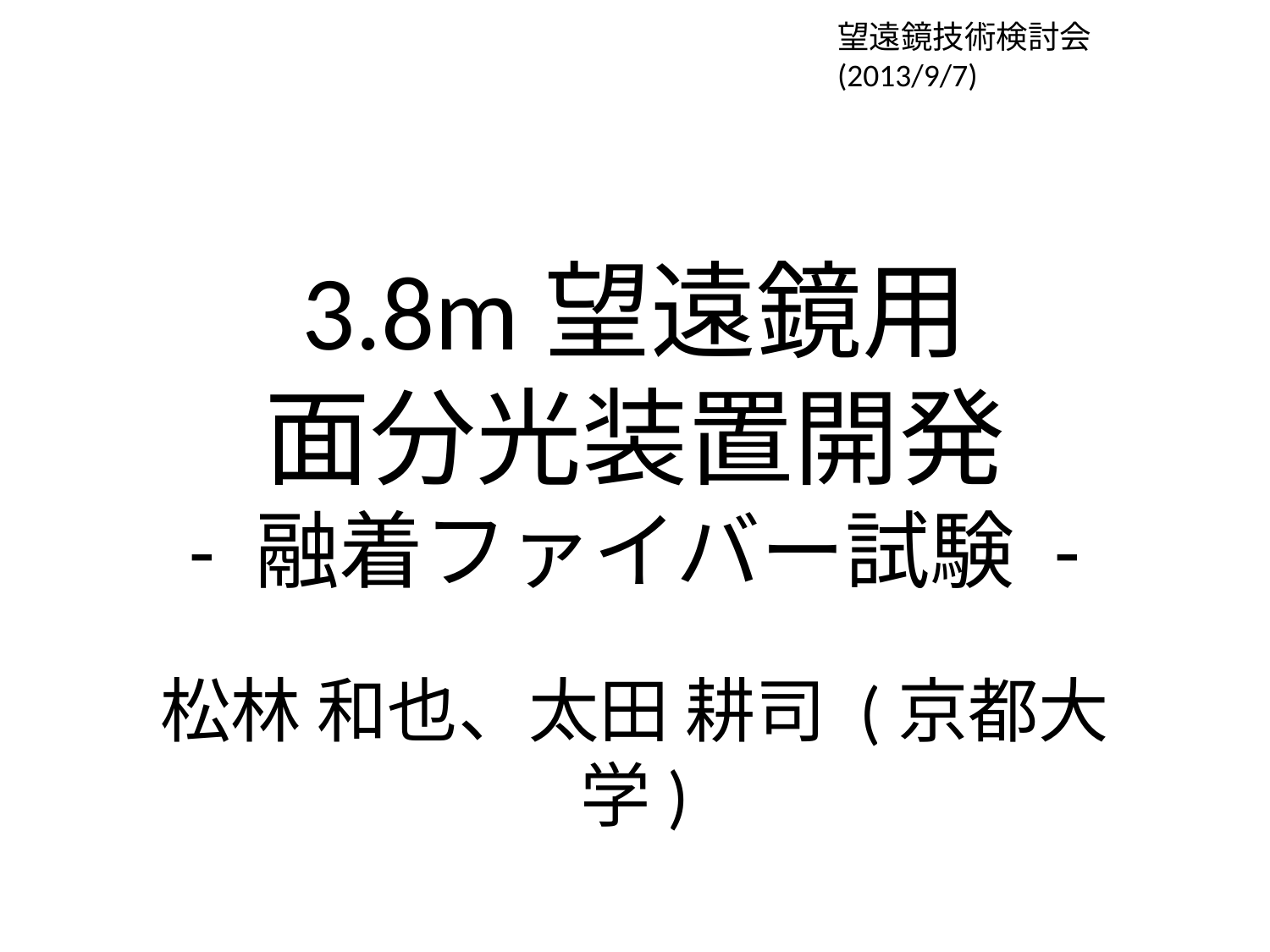

望遠鏡技術検討会 (2013/9/7)
# 3.8m望遠鏡用 面分光装置開発 - 融着ファイバー試験 -
松林 和也、太田 耕司 (京都大学)